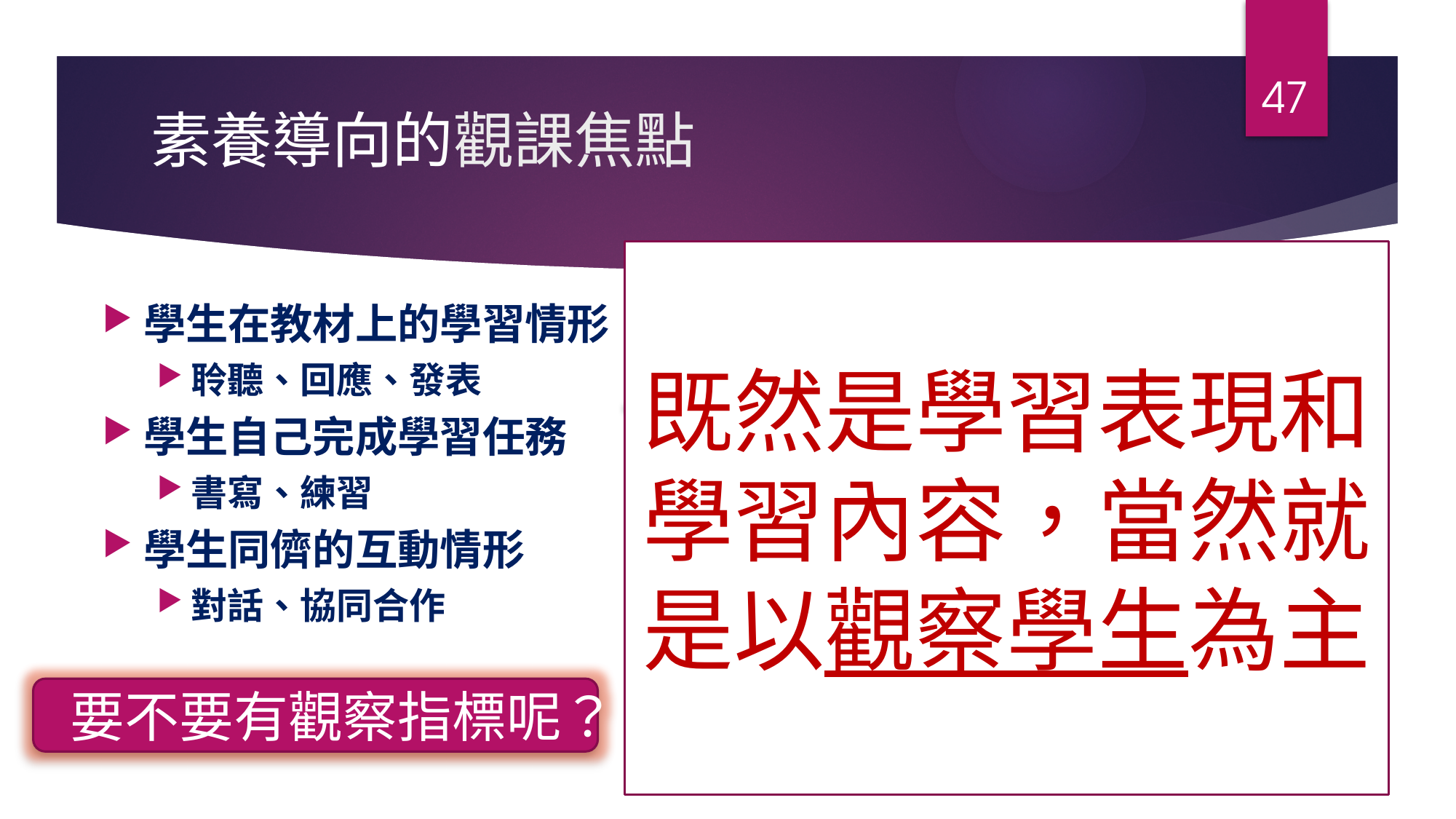

47
# 素養導向的觀課焦點
既然是學習表現和學習內容，當然就是以觀察學生為主
教師解釋教材的方法
講解、示範
教師所提供的學習活動
活動解釋、過程監控
教師用來促進學生學習的資源
教學媒體、教具
教學評量類型與內容
提問、書寫、練習

學生在教材上的學習情形
聆聽、回應、發表
學生自己完成學習任務
書寫、練習
學生同儕的互動情形
對話、協同合作

要不要有觀察指標呢？